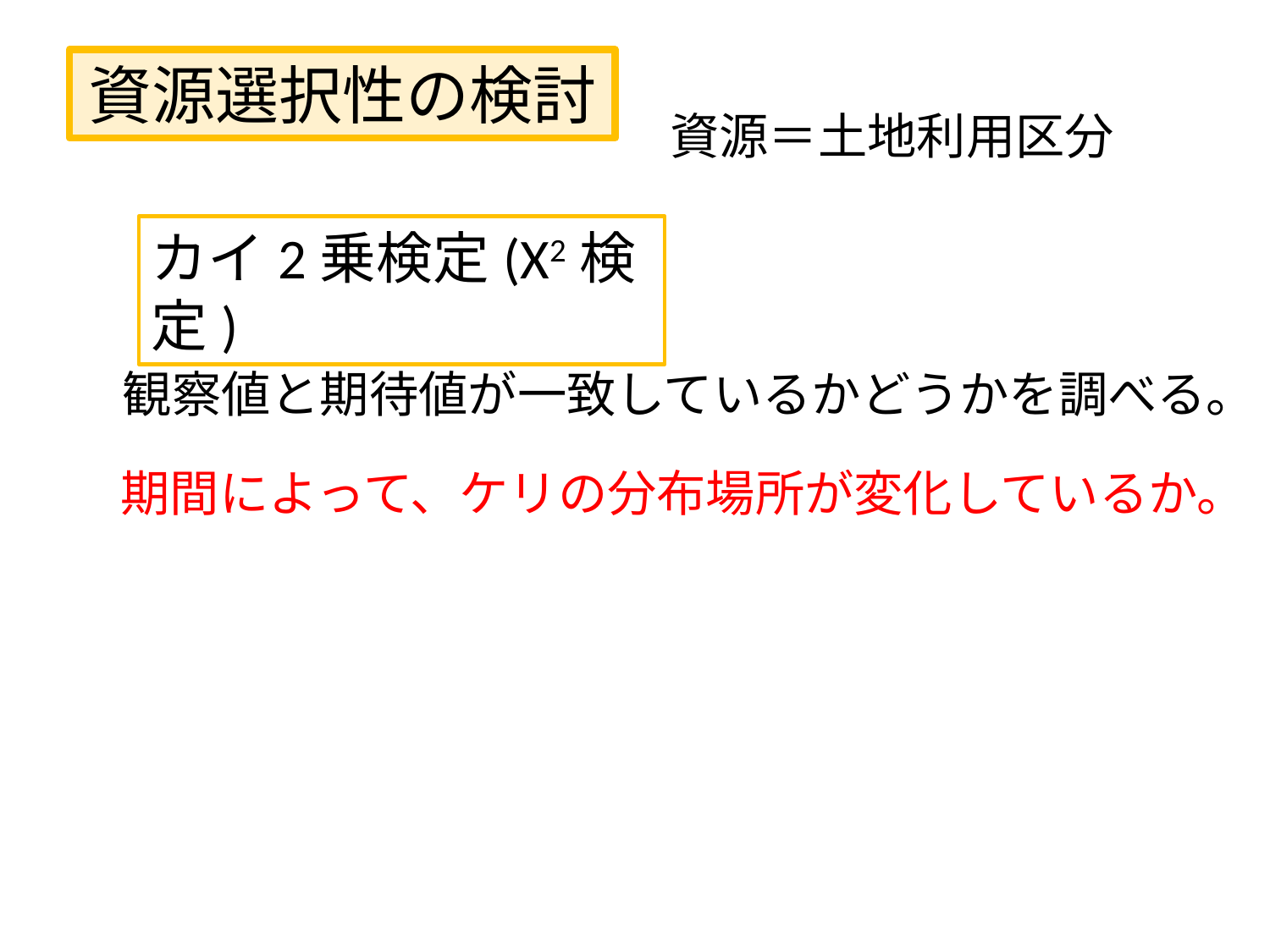

資源選択性の検討
資源＝土地利用区分
カイ2乗検定(X2検定)
観察値と期待値が一致しているかどうかを調べる。
期間によって、ケリの分布場所が変化しているか。